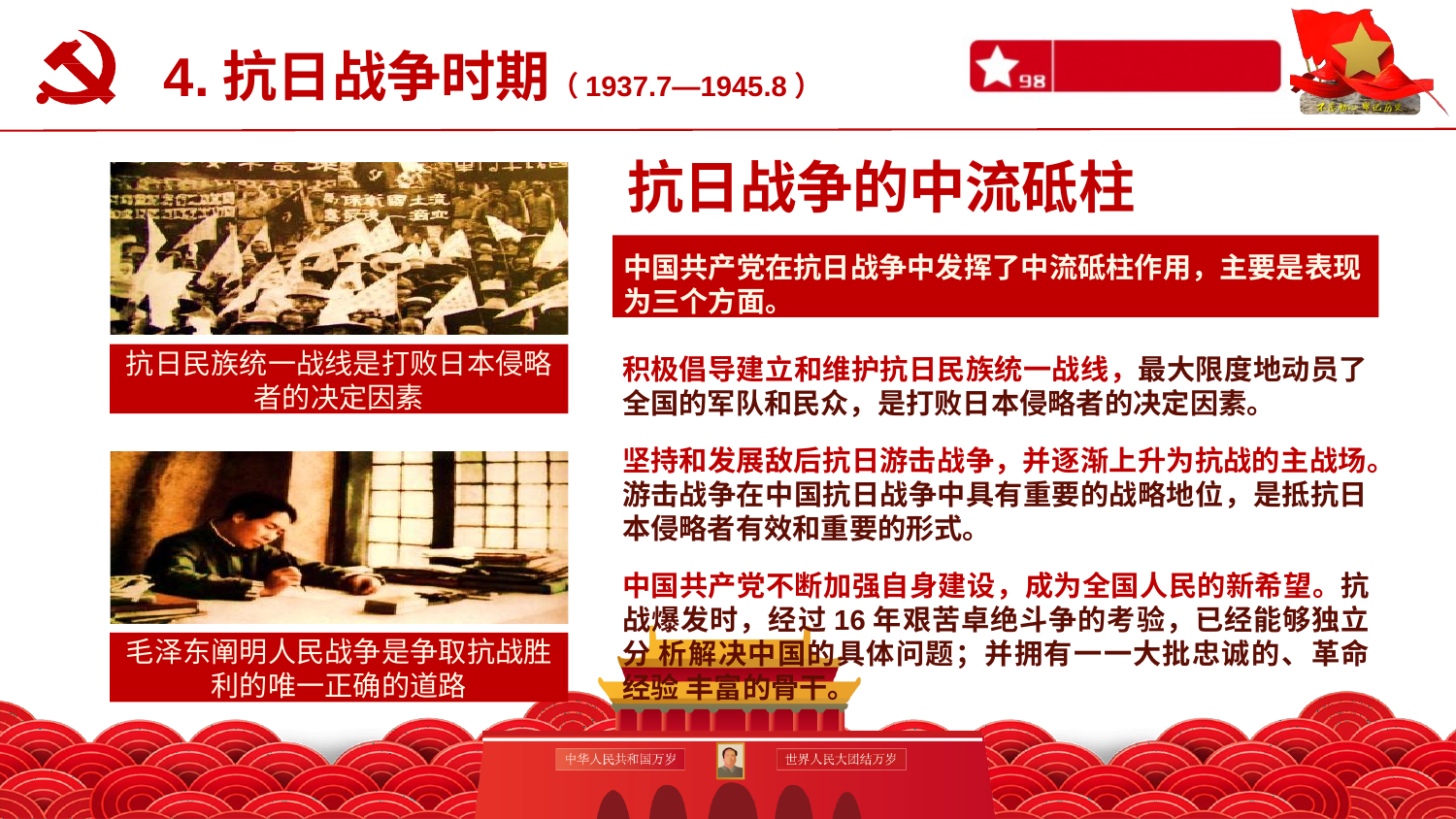

4.抗日战争时期（1937.7—1945.8）
抗日战争的中流砥柱

中国共产党在抗日战争中发挥了中流砥柱作用，主要是表现 为三个方面。
抗日民族统一战线是打败日本侵略 者的决定因素
积极倡导建立和维护抗日民族统一战线，最大限度地动员了 全国的军队和民众，是打败日本侵略者的决定因素。
坚持和发展敌后抗日游击战争，并逐渐上升为抗战的主战场。 游击战争在中国抗日战争中具有重要的战略地位，是抵抗日 本侵略者有效和重要的形式。
中国共产党不断加强自身建设，成为全国人民的新希望。抗 战爆发时，经过16年艰苦卓绝斗争的考验，已经能够独立分 析解决中国的具体问题；并拥有一一大批忠诚的、革命经验 丰富的骨干。

毛泽东阐明人民战争是争取抗战胜 利的唯一正确的道路